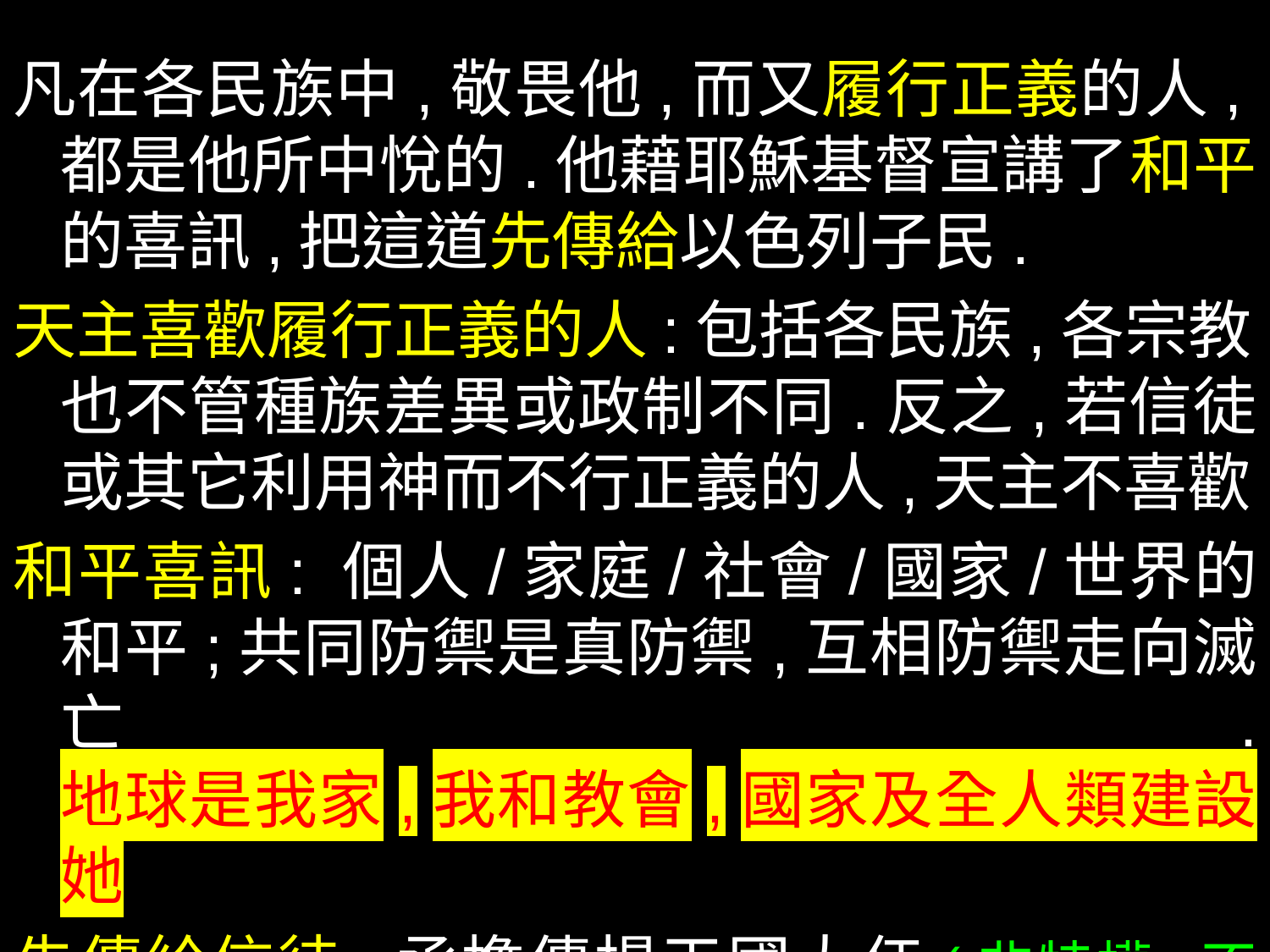

凡在各民族中,敬畏他,而又履行正義的人,都是他所中悅的.他藉耶穌基督宣講了和平的喜訊,把這道先傳給以色列子民.
天主喜歡履行正義的人:包括各民族,各宗教,也不管種族差異或政制不同.反之,若信徒或其它利用神而不行正義的人,天主不喜歡
和平喜訊: 個人/家庭/社會/國家/世界的和平;共同防禦是真防禦,互相防禦走向滅亡.
地球是我家,我和教會,國家及全人類建設她
先傳給信徒:承擔傳揚天國大任(非特權,不為己)